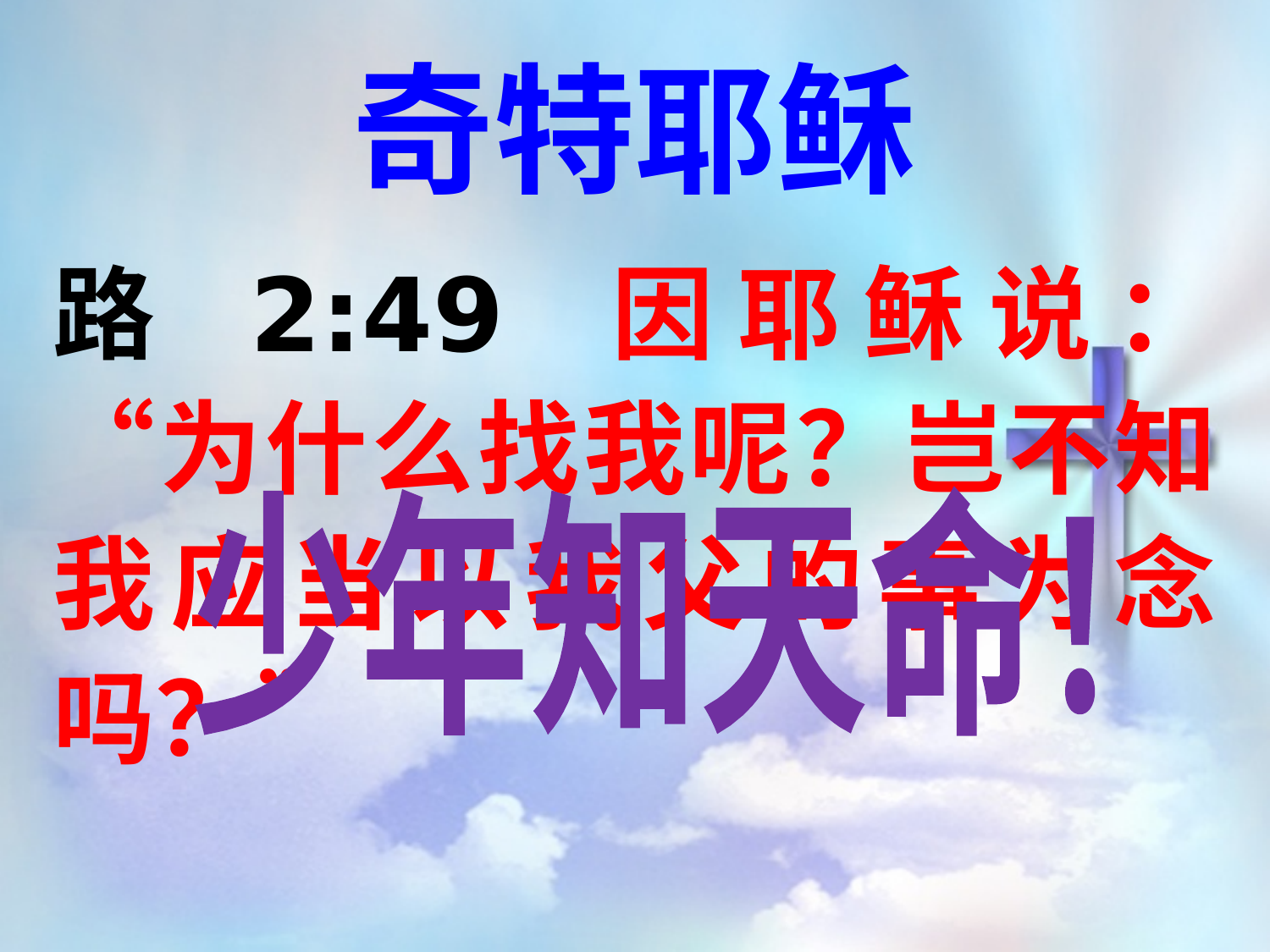

奇特耶稣
路 2:49 因耶稣说：“为什么找我呢？岂不知我应当以我父的事为念吗？”

少年知天命！